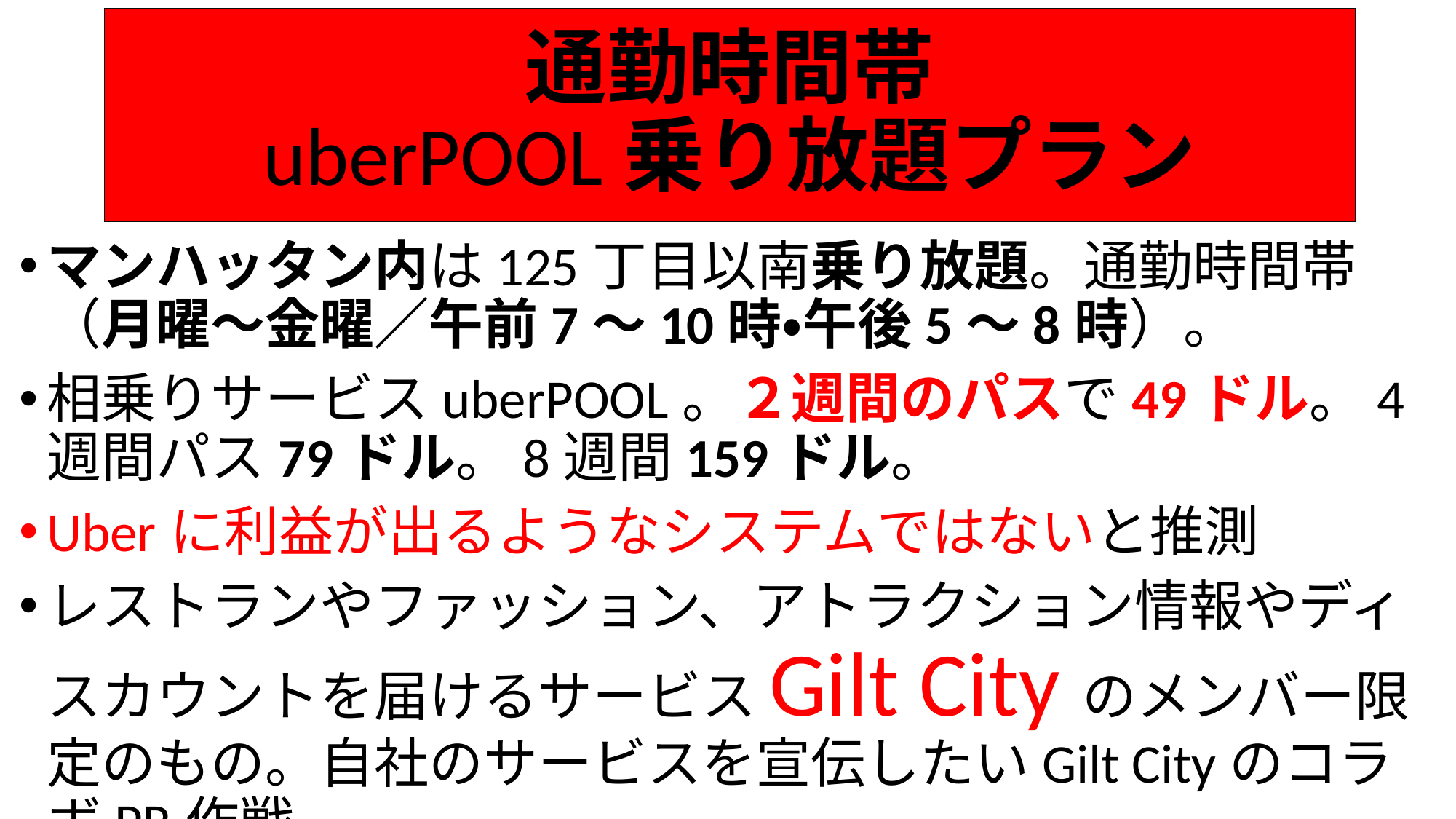

# 通勤時間帯 uberPOOL乗り放題プラン
マンハッタン内は125丁目以南乗り放題。通勤時間帯（月曜〜金曜／午前7〜10時・午後5〜8時）。
相乗りサービスuberPOOL。２週間のパスで49ドル。4週間パス79ドル。8週間159ドル。
Uberに利益が出るようなシステムではないと推測
レストランやファッション、アトラクション情報やディスカウントを届けるサービスGilt Cityのメンバー限定のもの。自社のサービスを宣伝したいGilt CityのコラボPR作戦